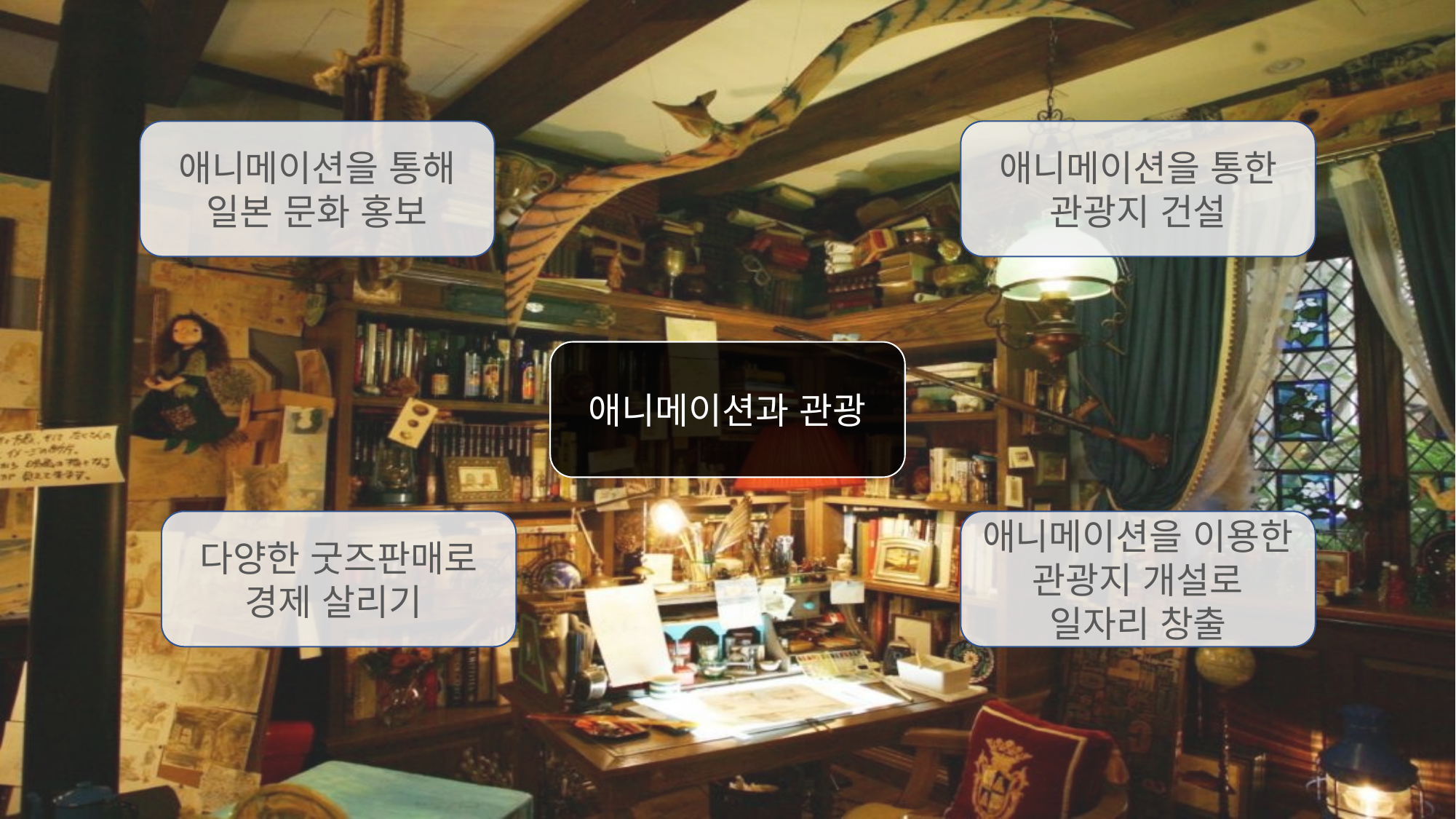

애니메이션을 통한 관광지 건설
애니메이션을 통해 일본 문화 홍보
애니메이션과 관광
다양한 굿즈판매로 경제 살리기
애니메이션을 이용한 관광지 개설로 일자리 창출